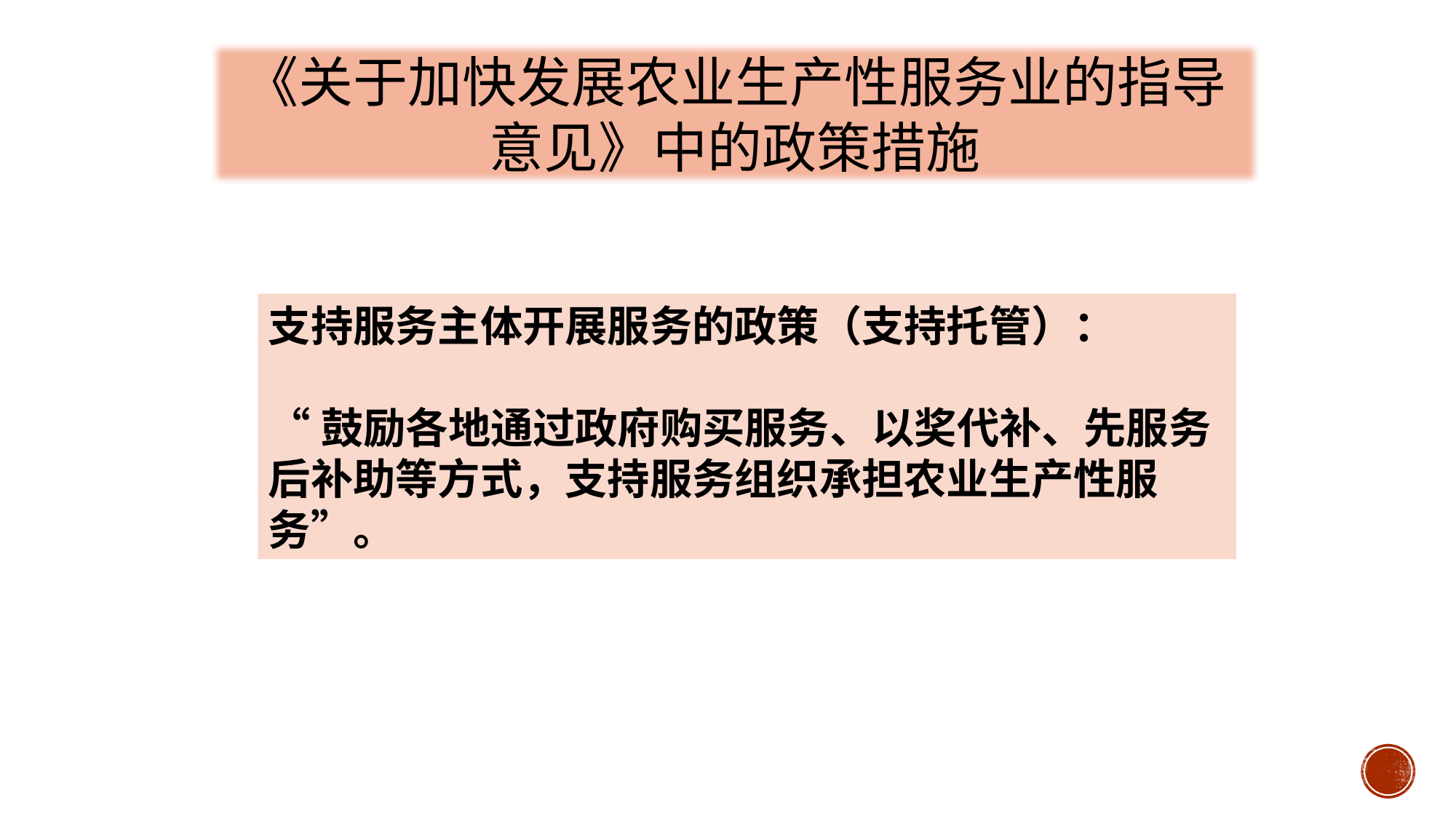

《关于加快发展农业生产性服务业的指导意见》中的政策措施
支持服务主体开展服务的政策（支持托管）：

“鼓励各地通过政府购买服务、以奖代补、先服务后补助等方式，支持服务组织承担农业生产性服务”。